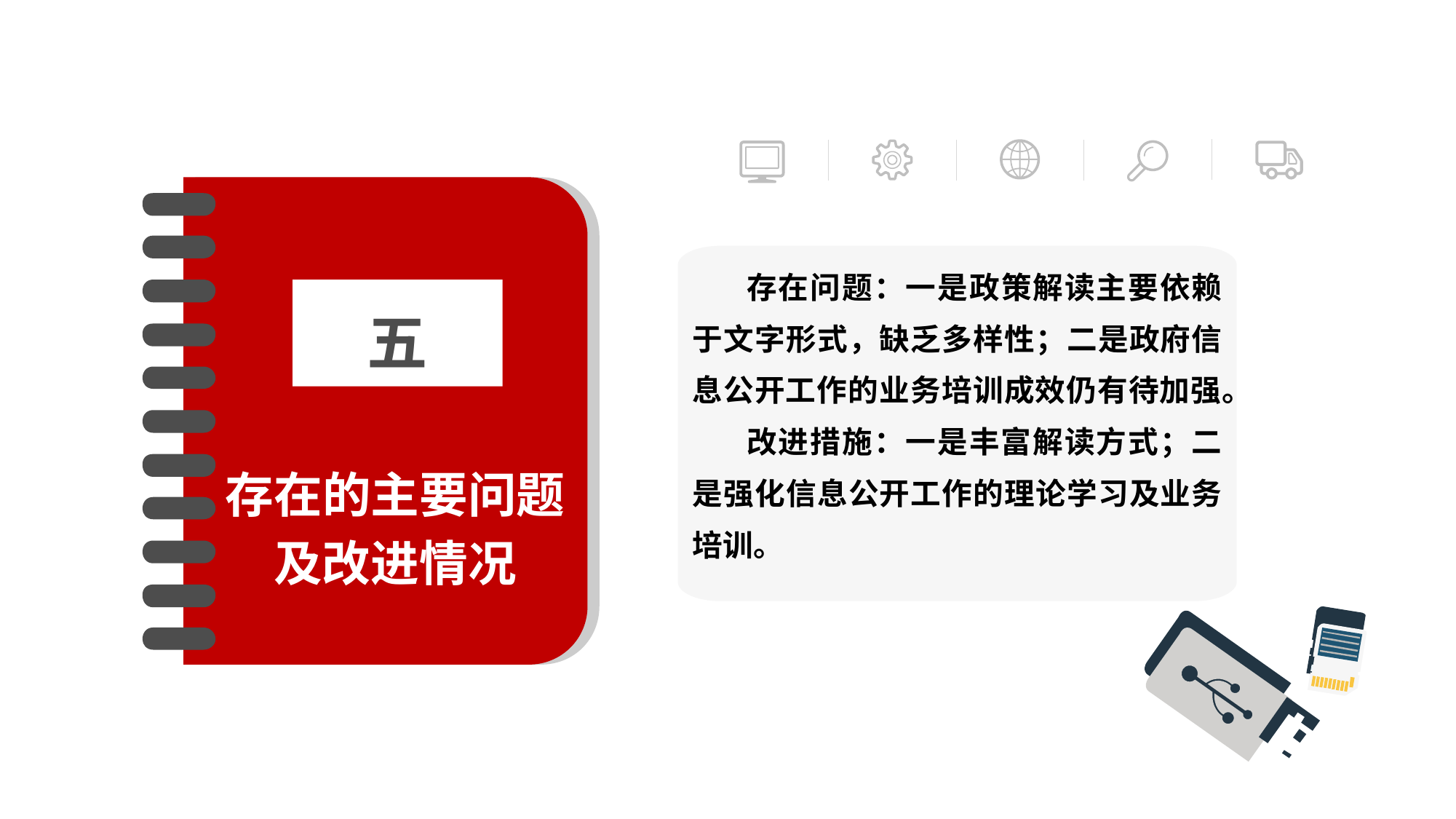

五
存在的主要问题及改进情况
存在问题：一是政策解读主要依赖于文字形式，缺乏多样性；二是政府信息公开工作的业务培训成效仍有待加强。
改进措施：一是丰富解读方式；二是强化信息公开工作的理论学习及业务培训。